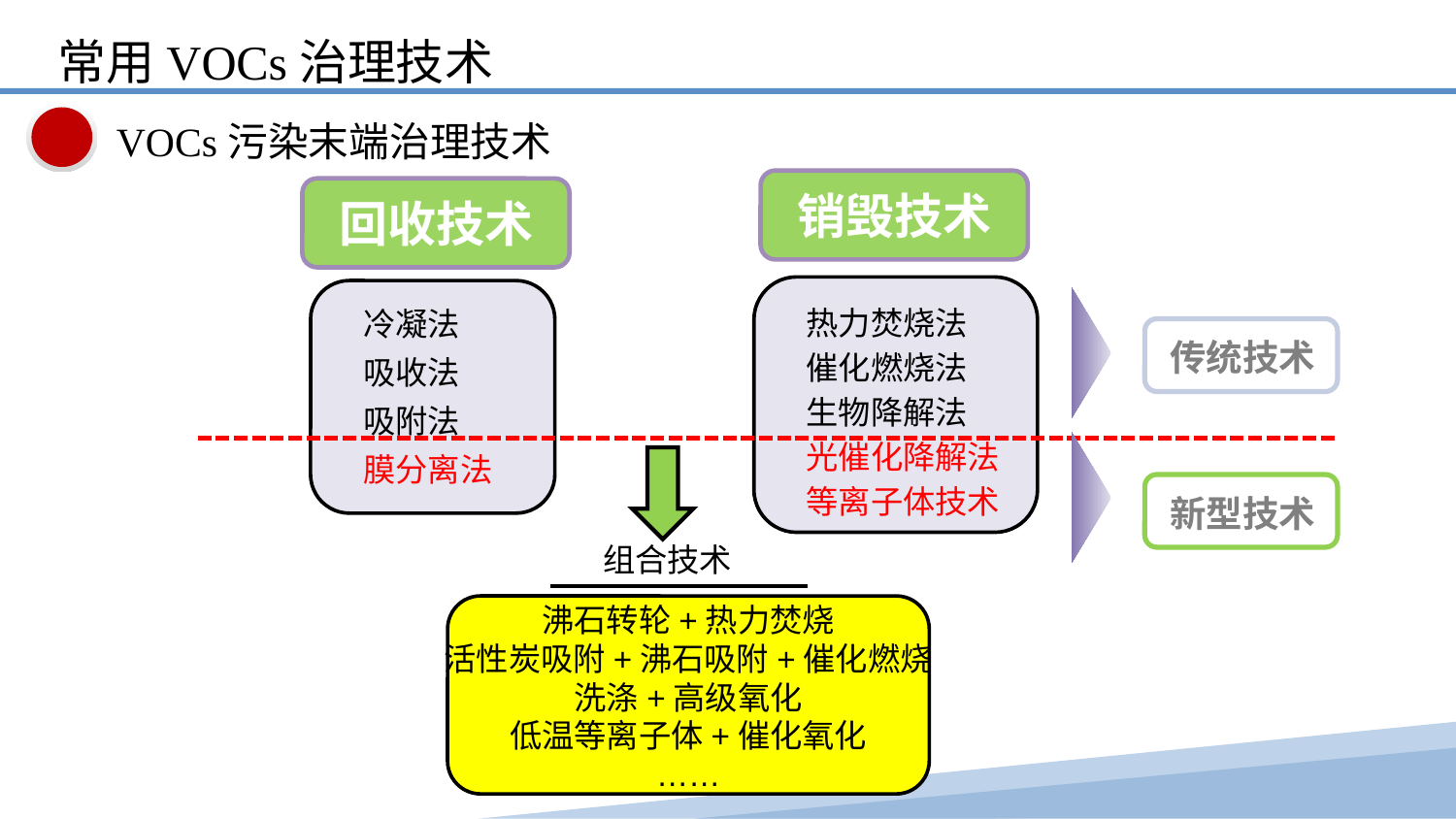

常用VOCs治理技术

VOCs污染末端治理技术

销毁技术

回收技术

冷凝法
吸收法
吸附法
膜分离法
热力焚烧法
催化燃烧法
生物降解法
光催化降解法
等离子体技术

传统技术

新型技术
  组合技术
沸石转轮+热力焚烧
活性炭吸附+沸石吸附+催化燃烧
洗涤+高级氧化
低温等离子体+催化氧化
……